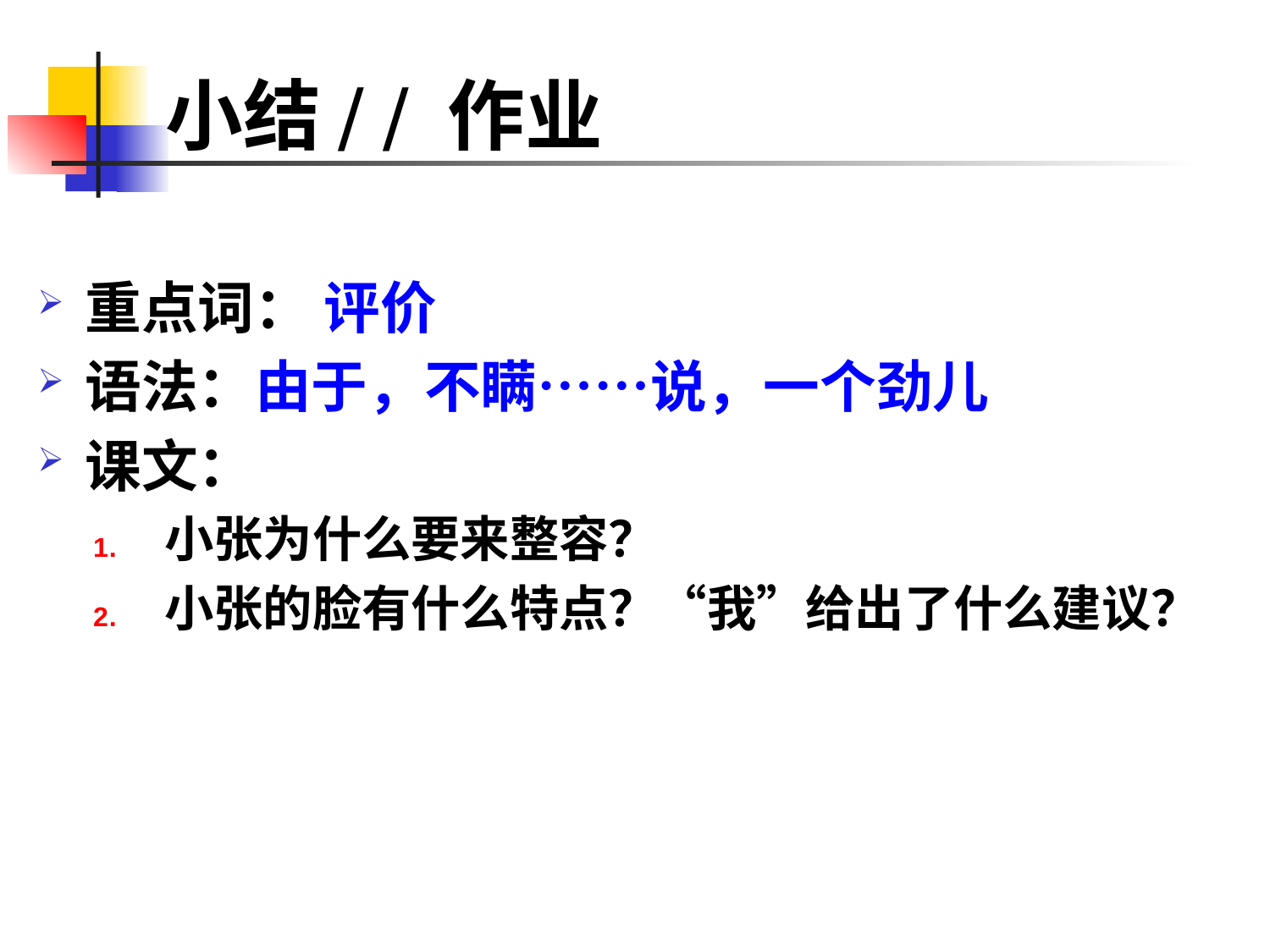

# 小结//作业
重点词： 评价
语法：由于，不瞒……说，一个劲儿
课文：
小张为什么要来整容？
小张的脸有什么特点？“我”给出了什么建议？